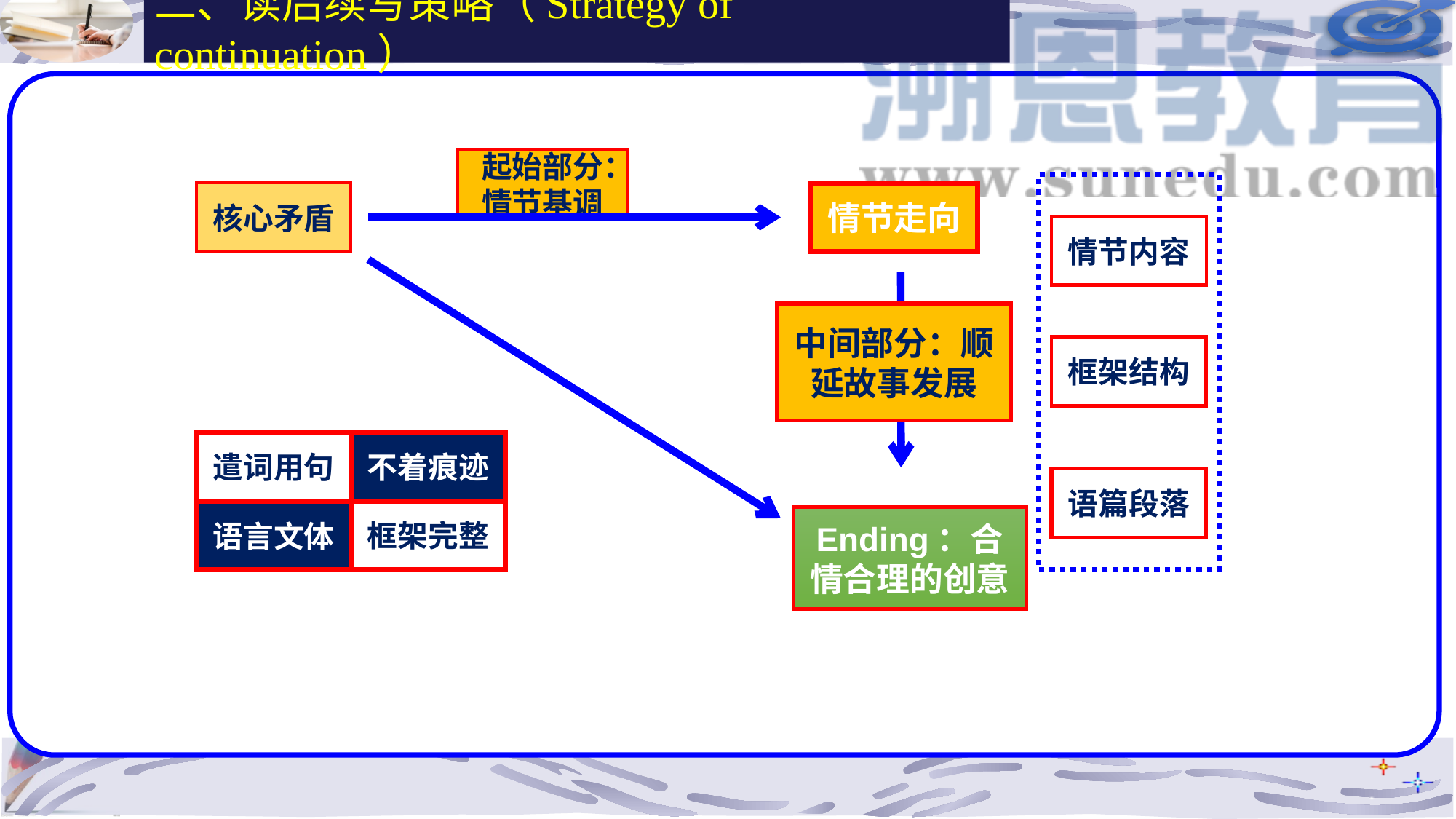

二、读后续写策略（Strategy of continuation）
起始部分：情节基调

核心矛盾
情节走向
情节内容
中间部分：顺延故事发展
框架结构
遣词用句
不着痕迹
语篇段落
语言文体
框架完整
Ending：合情合理的创意